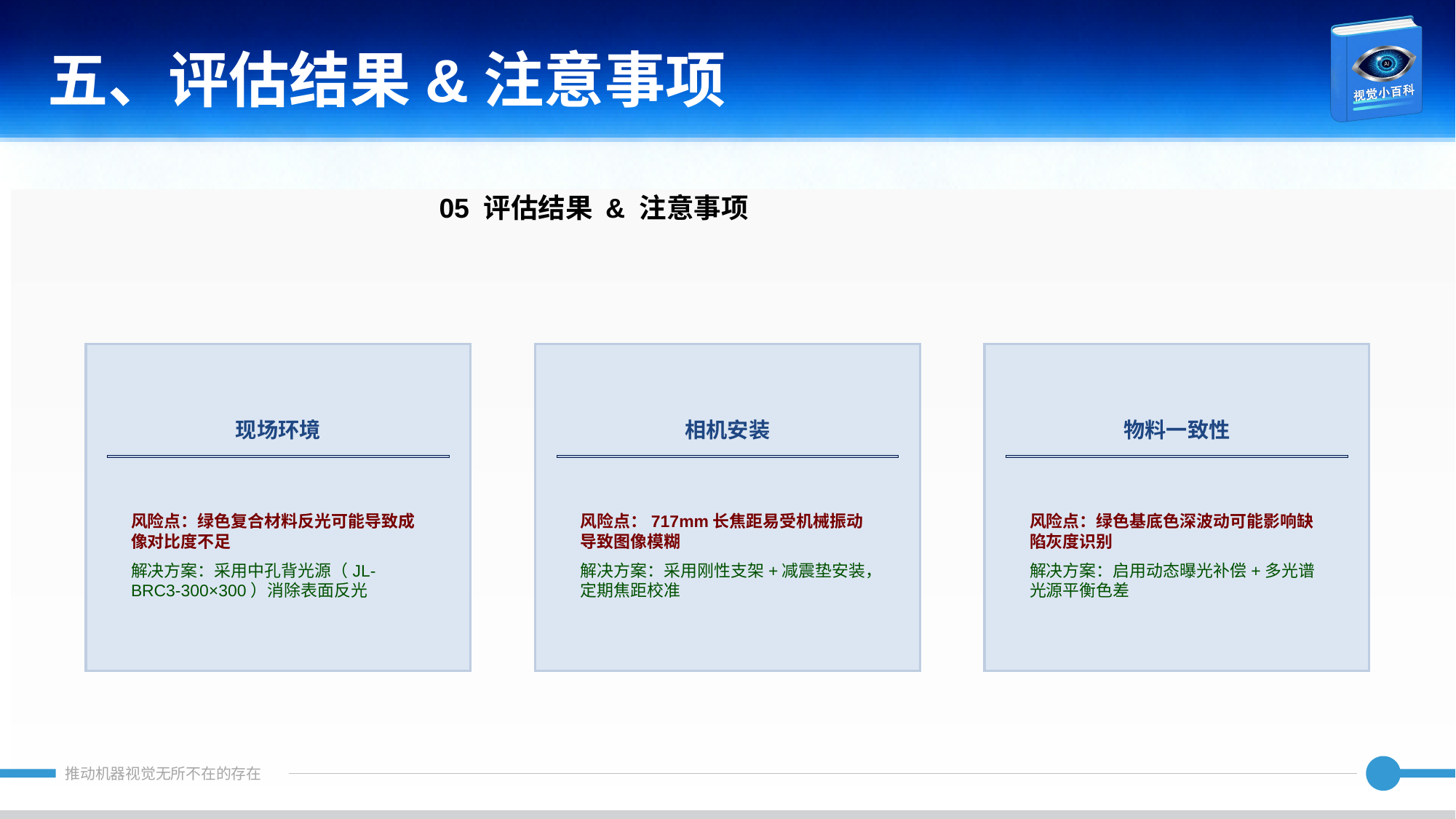

五、评估结果&注意事项

05 评估结果 & 注意事项

现场环境

相机安装

物料一致性

风险点：绿色复合材料反光可能导致成像对比度不足
解决方案：采用中孔背光源（JL-BRC3-300×300）消除表面反光

风险点：717mm长焦距易受机械振动导致图像模糊
解决方案：采用刚性支架+减震垫安装，定期焦距校准

风险点：绿色基底色深波动可能影响缺陷灰度识别
解决方案：启用动态曝光补偿+多光谱光源平衡色差
11